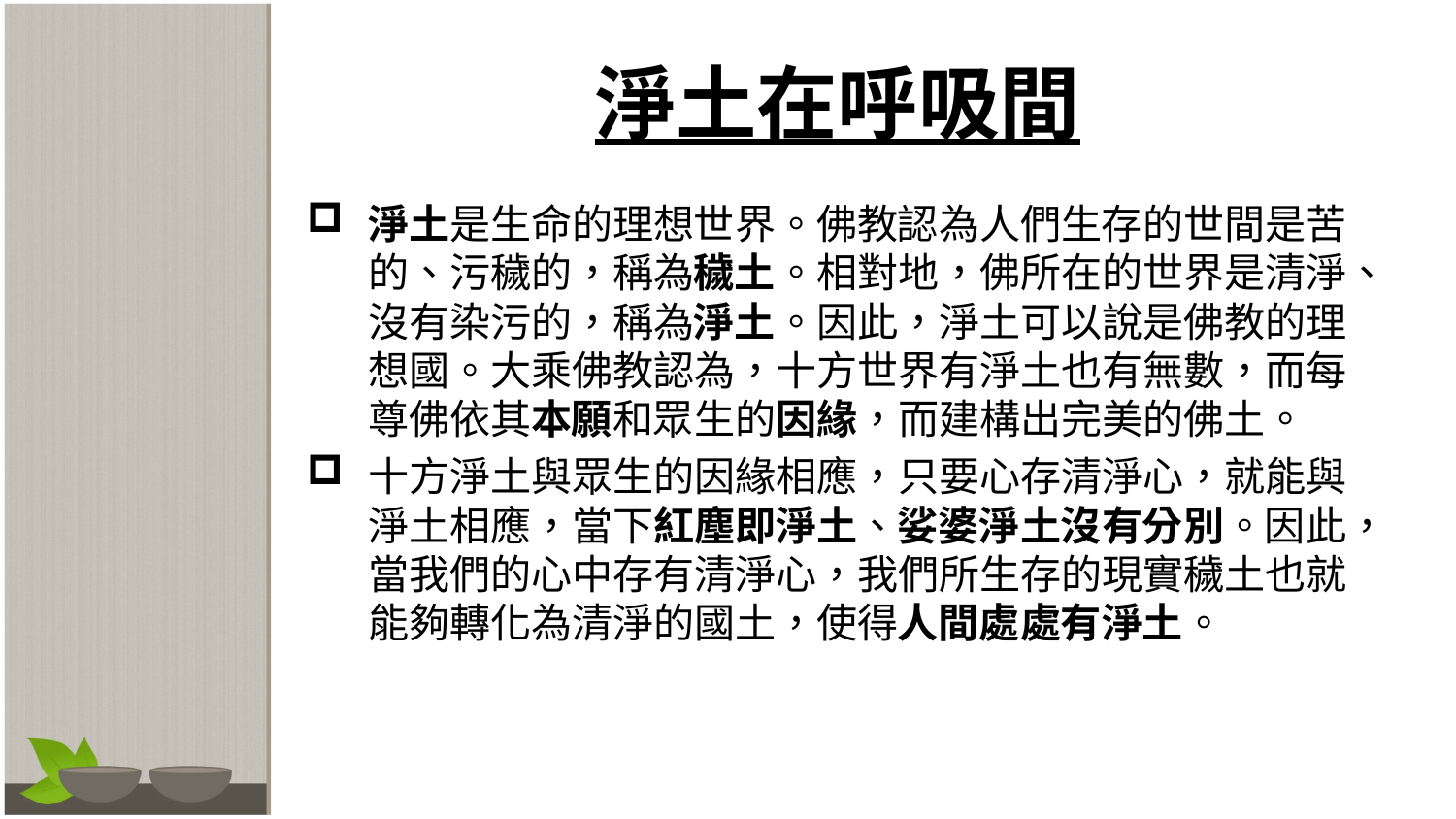

# 淨土在呼吸間
淨土是生命的理想世界。佛教認為人們生存的世間是苦的、污穢的，稱為穢土。相對地，佛所在的世界是清淨、沒有染污的，稱為淨土。因此，淨土可以說是佛教的理想國。大乘佛教認為，十方世界有淨土也有無數，而每尊佛依其本願和眾生的因緣，而建構出完美的佛土。
十方淨土與眾生的因緣相應，只要心存清淨心，就能與淨土相應，當下紅塵即淨土、娑婆淨土沒有分別。因此，當我們的心中存有清淨心，我們所生存的現實穢土也就能夠轉化為清淨的國土，使得人間處處有淨土。